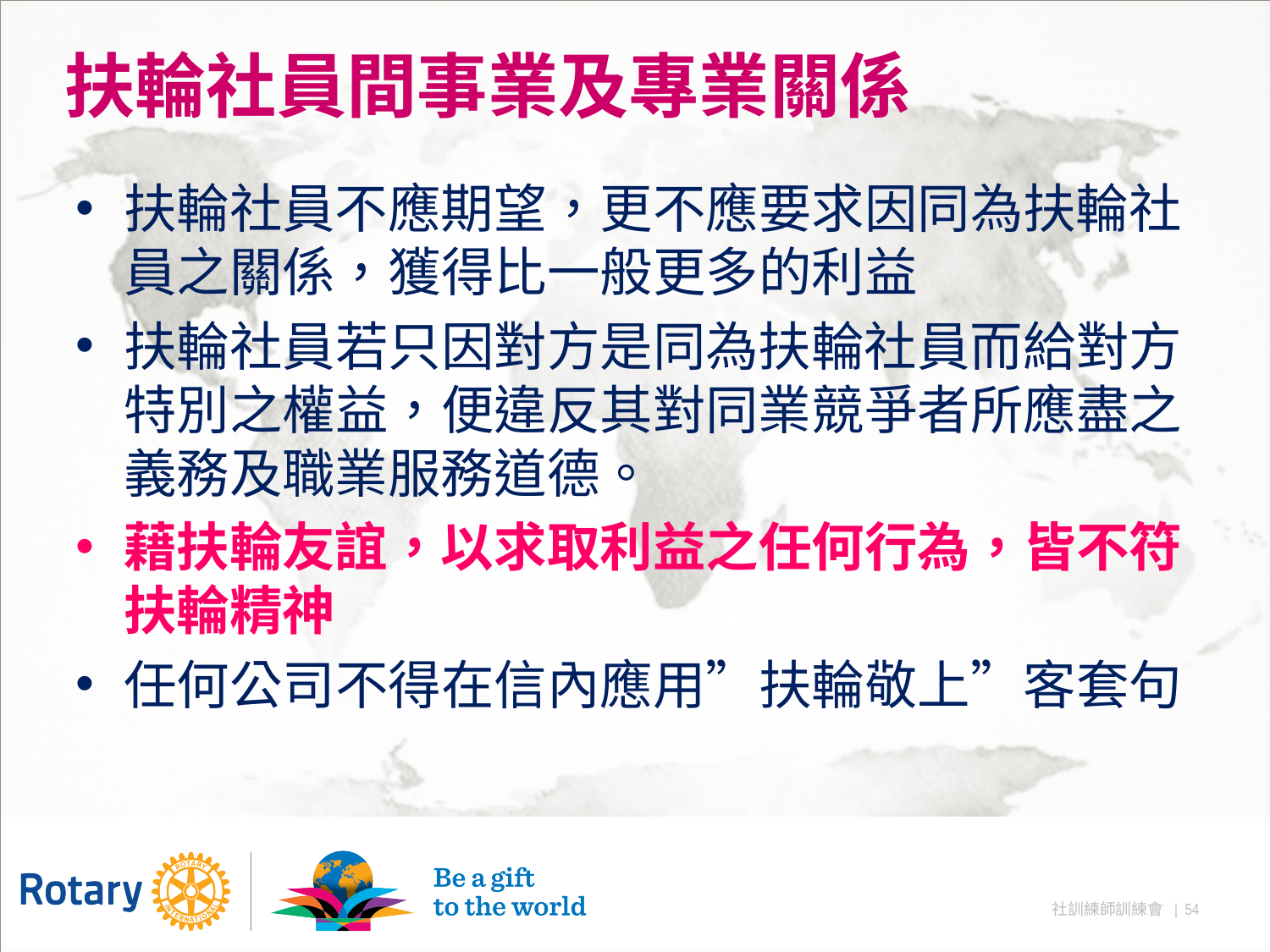

# 扶輪社員間事業及專業關係
扶輪社員不應期望，更不應要求因同為扶輪社員之關係，獲得比一般更多的利益
扶輪社員若只因對方是同為扶輪社員而給對方特別之權益，便違反其對同業競爭者所應盡之義務及職業服務道德。
藉扶輪友誼，以求取利益之任何行為，皆不符扶輪精神
任何公司不得在信內應用”扶輪敬上”客套句